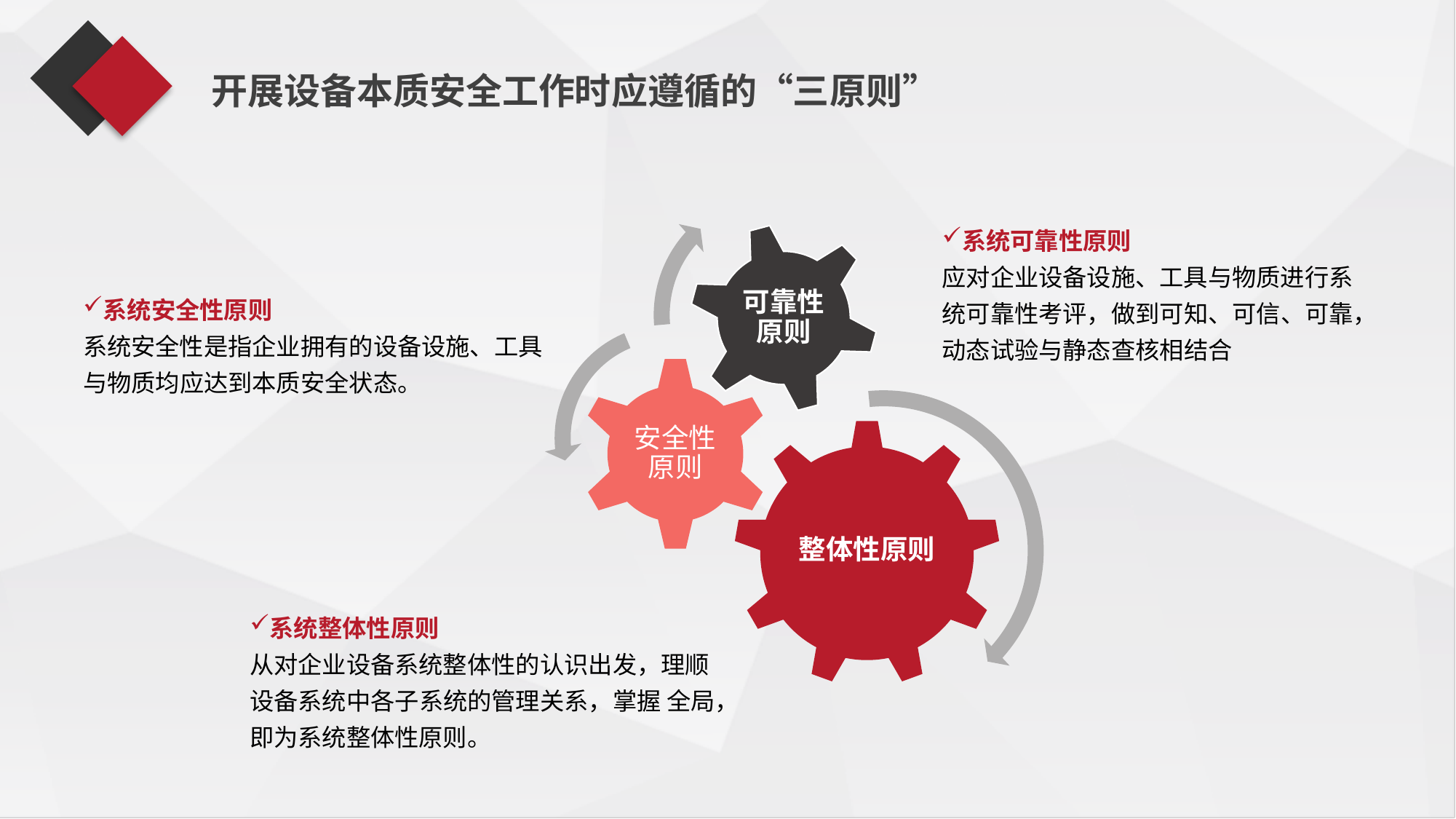

开展设备本质安全工作时应遵循的“三原则”

可靠性原则

安全性原则

整体性原则
系统可靠性原则
应对企业设备设施、工具与物质进行系统可靠性考评，做到可知、可信、可靠，动态试验与静态查核相结合
系统安全性原则
系统安全性是指企业拥有的设备设施、工具与物质均应达到本质安全状态。
系统整体性原则
从对企业设备系统整体性的认识出发，理顺
设备系统中各子系统的管理关系，掌握 全局，
即为系统整体性原则。